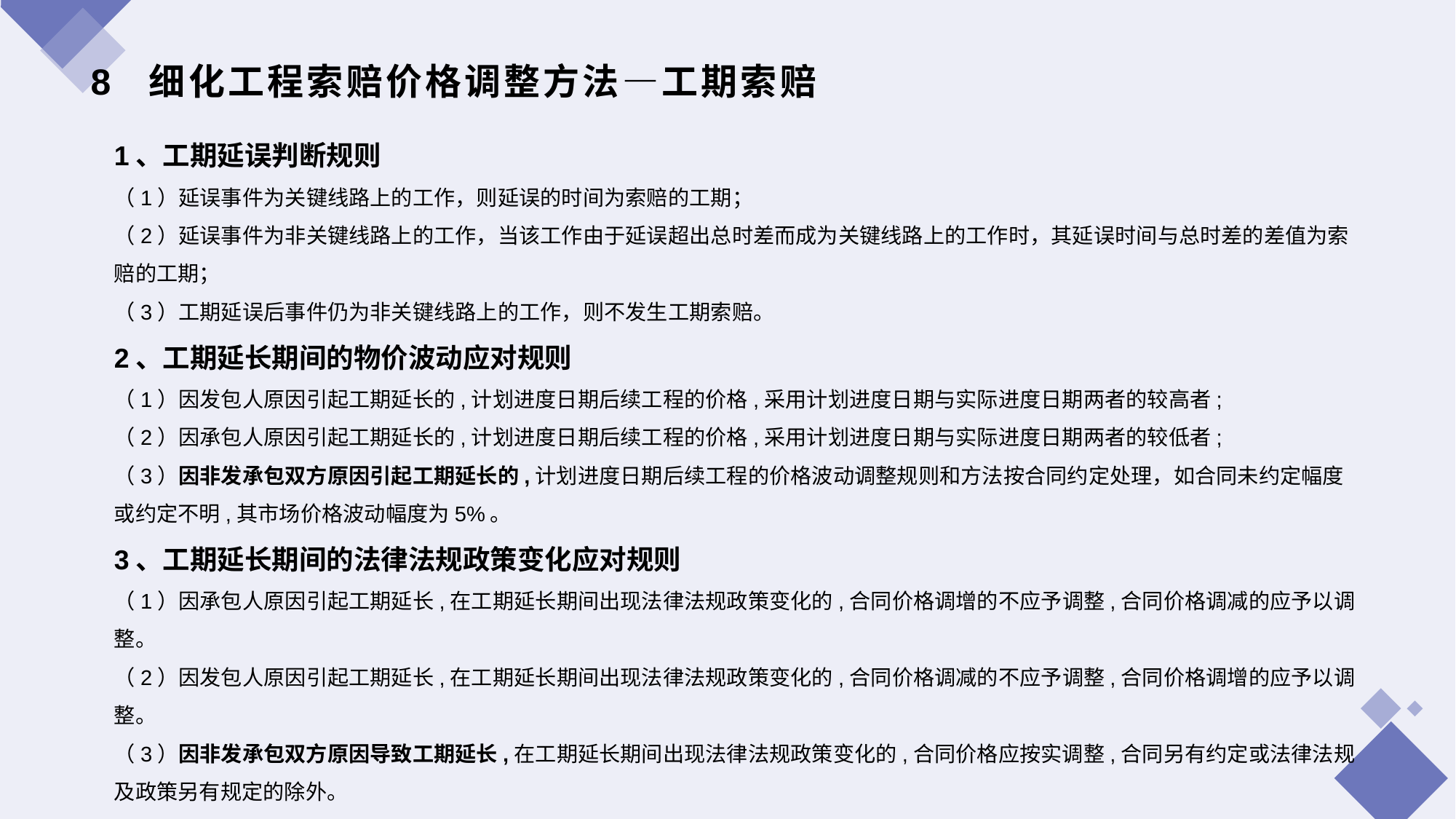

# 8  细化工程索赔价格调整方法—工期索赔
1、工期延误判断规则
（1）延误事件为关键线路上的工作，则延误的时间为索赔的工期；
（2）延误事件为非关键线路上的工作，当该工作由于延误超出总时差而成为关键线路上的工作时，其延误时间与总时差的差值为索赔的工期；
（3）工期延误后事件仍为非关键线路上的工作，则不发生工期索赔。
2、工期延长期间的物价波动应对规则
（1）因发包人原因引起工期延长的,计划进度日期后续工程的价格,采用计划进度日期与实际进度日期两者的较高者;
（2）因承包人原因引起工期延长的,计划进度日期后续工程的价格,采用计划进度日期与实际进度日期两者的较低者;
（3）因非发承包双方原因引起工期延长的,计划进度日期后续工程的价格波动调整规则和方法按合同约定处理，如合同未约定幅度或约定不明,其市场价格波动幅度为5%。
3、工期延长期间的法律法规政策变化应对规则
（1）因承包人原因引起工期延长,在工期延长期间出现法律法规政策变化的,合同价格调增的不应予调整,合同价格调减的应予以调整。
（2）因发包人原因引起工期延长,在工期延长期间出现法律法规政策变化的,合同价格调减的不应予调整,合同价格调增的应予以调整。
（3）因非发承包双方原因导致工期延长,在工期延长期间出现法律法规政策变化的,合同价格应按实调整,合同另有约定或法律法规及政策另有规定的除外。